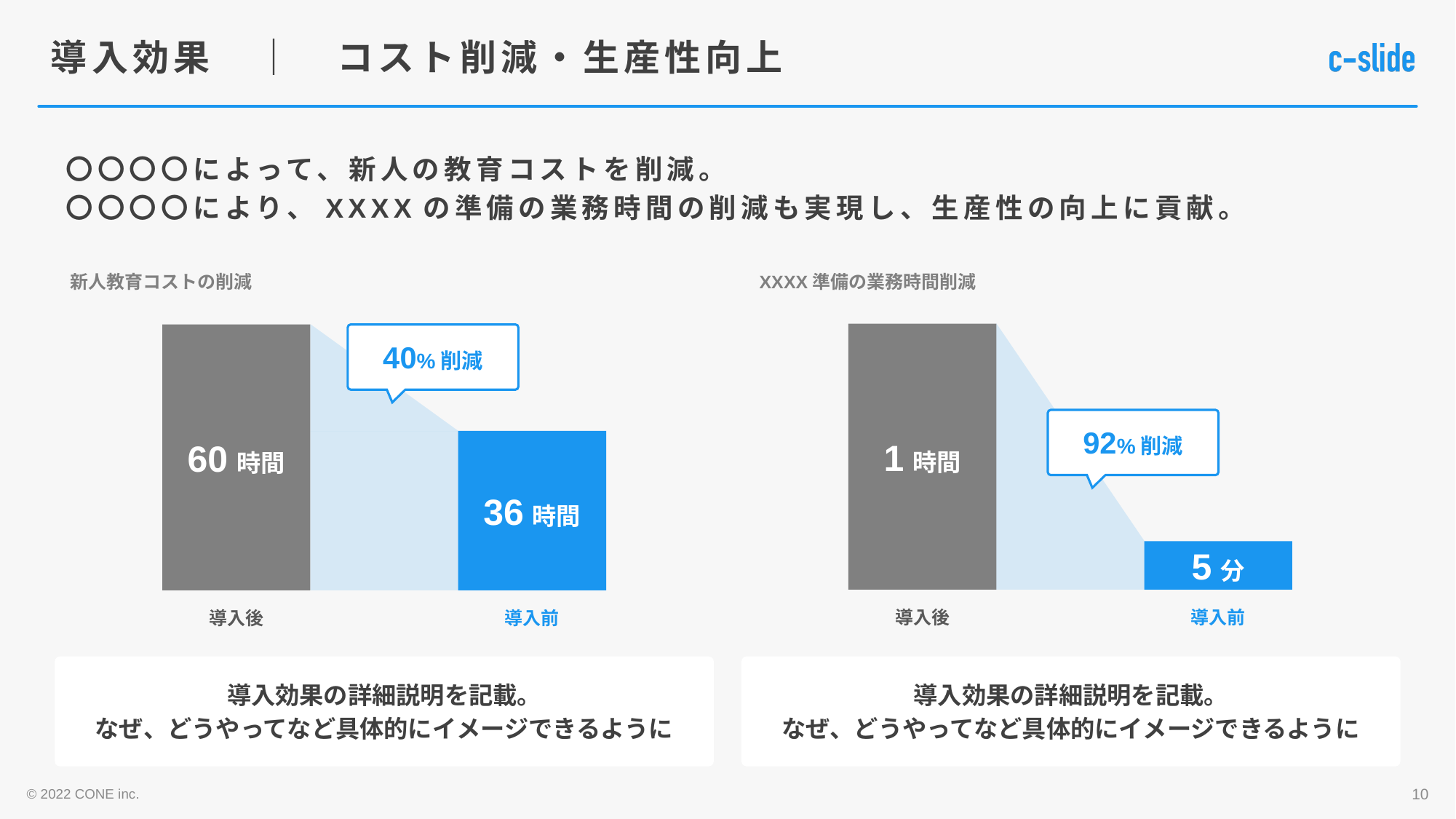

# 導入効果　｜　コスト削減・生産性向上
〇〇〇〇によって、新人の教育コストを削減。
〇〇〇〇により、XXXXの準備の業務時間の削減も実現し、生産性の向上に貢献。
新人教育コストの削減
XXXX準備の業務時間削減

1時間
40%削減

60時間

92%削減

36時間

5分
導入後
導入前
導入後
導入前
導入効果の詳細説明を記載。
なぜ、どうやってなど具体的にイメージできるように
導入効果の詳細説明を記載。
なぜ、どうやってなど具体的にイメージできるように
10
© 2022 CONE inc.